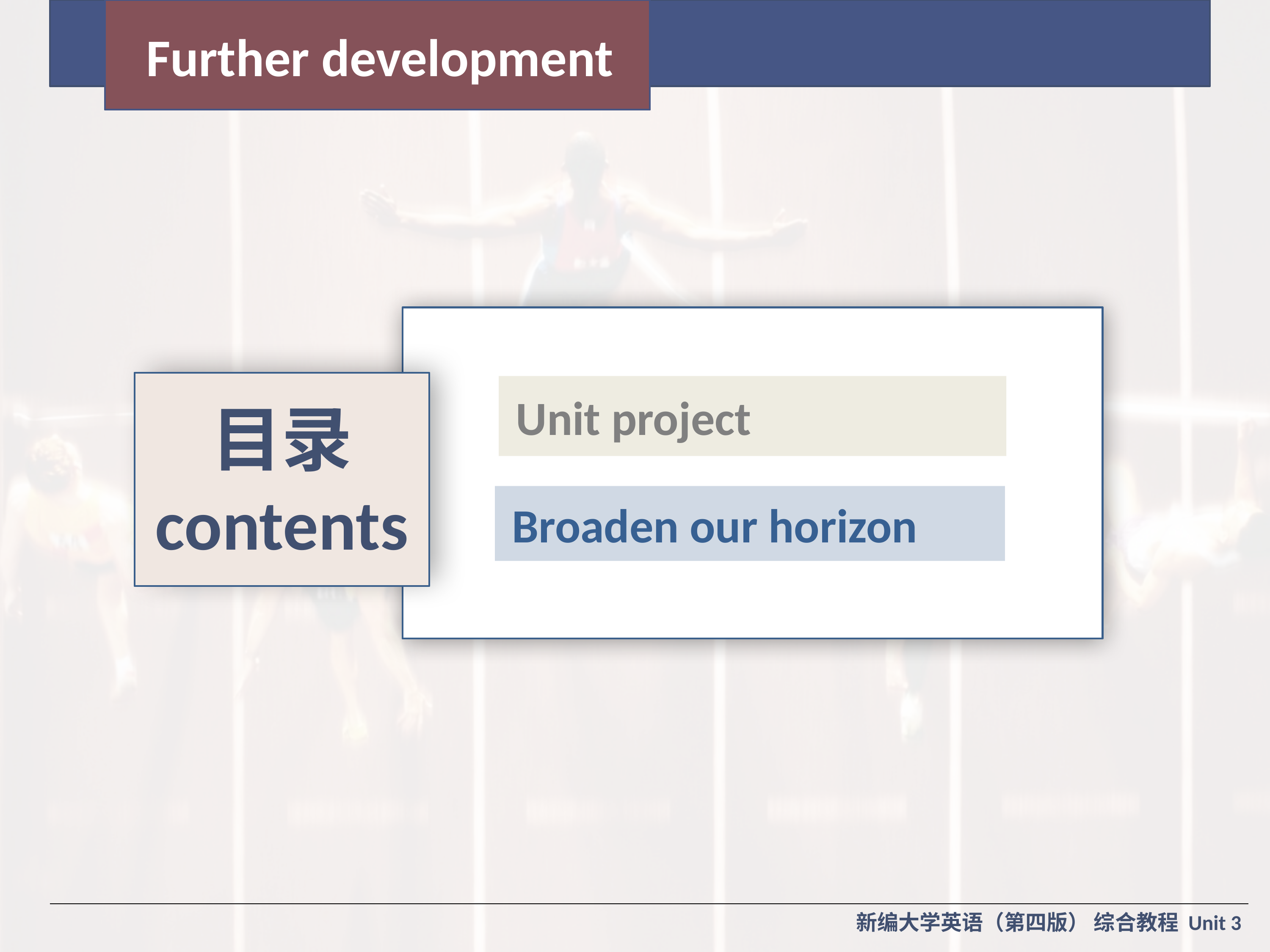

Further development

目录
contents
 Unit project
 Broaden our horizon
新编大学英语（第四版） 综合教程 Unit 3